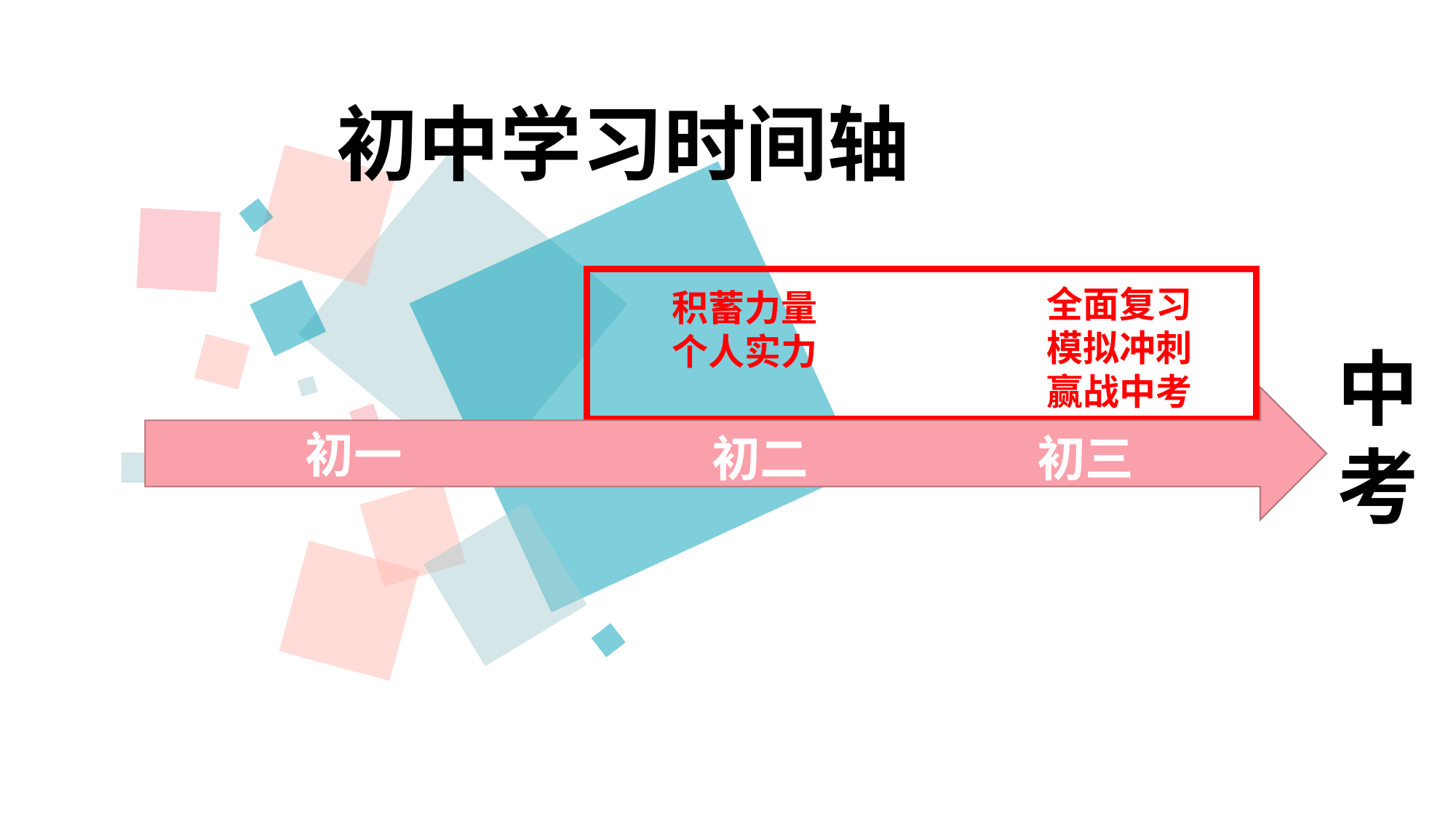

初中学习时间轴

全面复习
模拟冲刺
赢战中考

积蓄力量
个人实力

中
考

初一
初二
初三